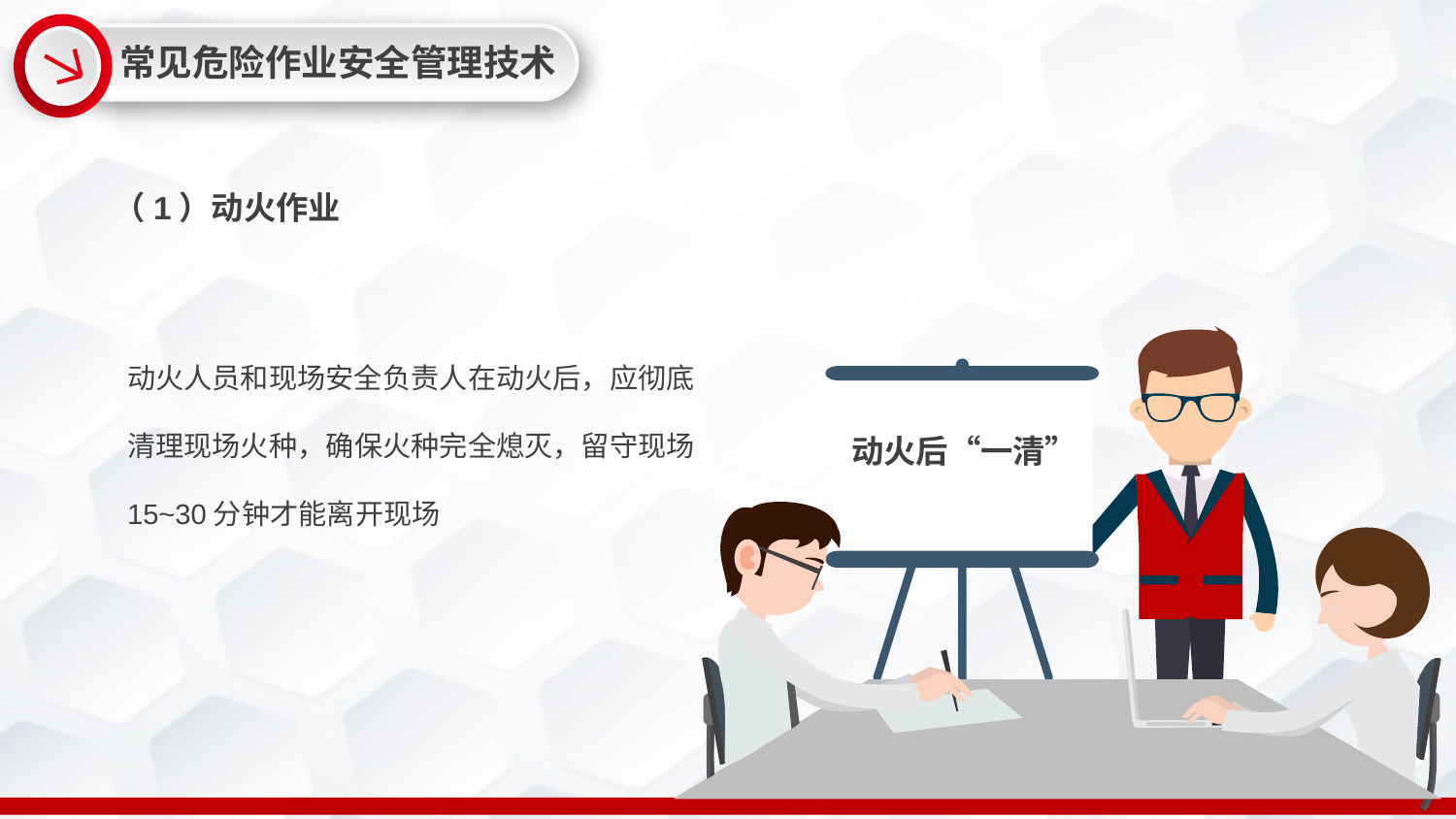

常见危险作业安全管理技术
（1）动火作业
动火人员和现场安全负责人在动火后，应彻底清理现场火种，确保火种完全熄灭，留守现场15~30分钟才能离开现场

动火后“一清”